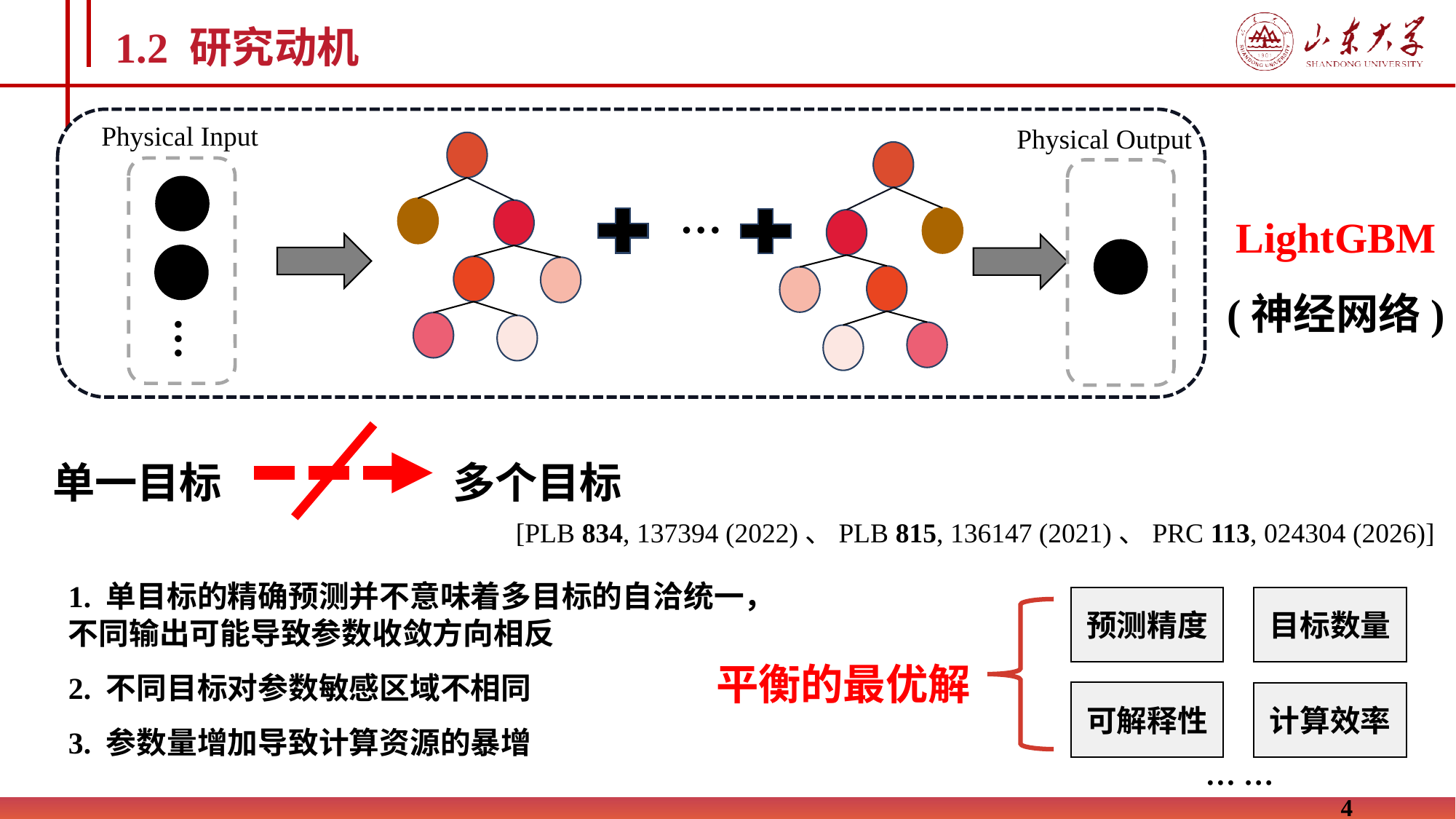

1.2 研究动机

…

…
Physical Input
Physical Output
LightGBM
(神经网络)
多个目标
单一目标
[PLB 834, 137394 (2022)、PLB 815, 136147 (2021)、PRC 113, 024304 (2026)]
1. 单目标的精确预测并不意味着多目标的自洽统一，不同输出可能导致参数收敛方向相反
预测精度
目标数量

平衡的最优解
2. 不同目标对参数敏感区域不相同
可解释性
计算效率
3. 参数量增加导致计算资源的暴增
… …
4